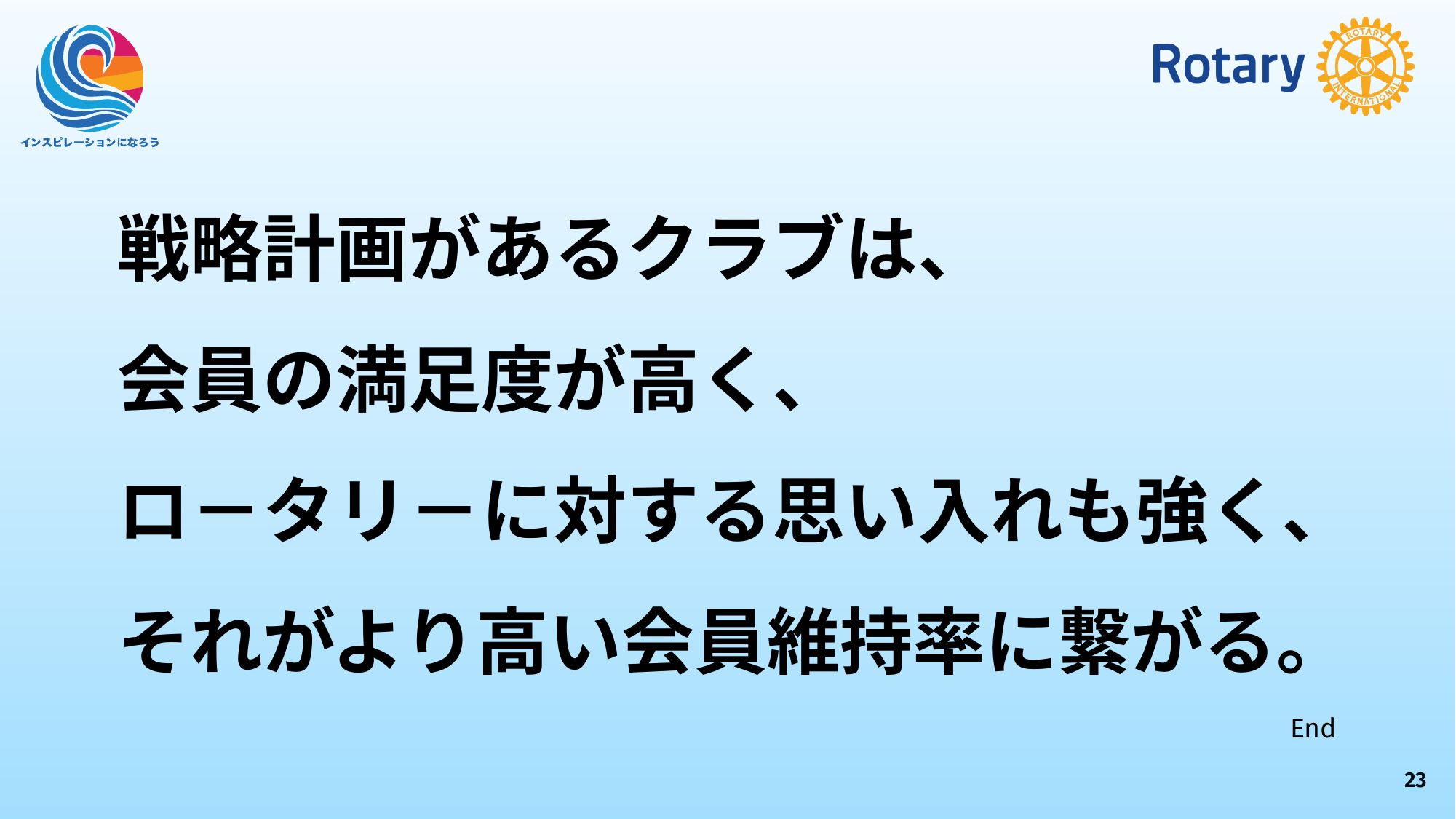

戦略計画があるクラブは、
会員の満足度が高く、
ロ－タリ－に対する思い入れも強く、それがより高い会員維持率に繋がる。
End
23